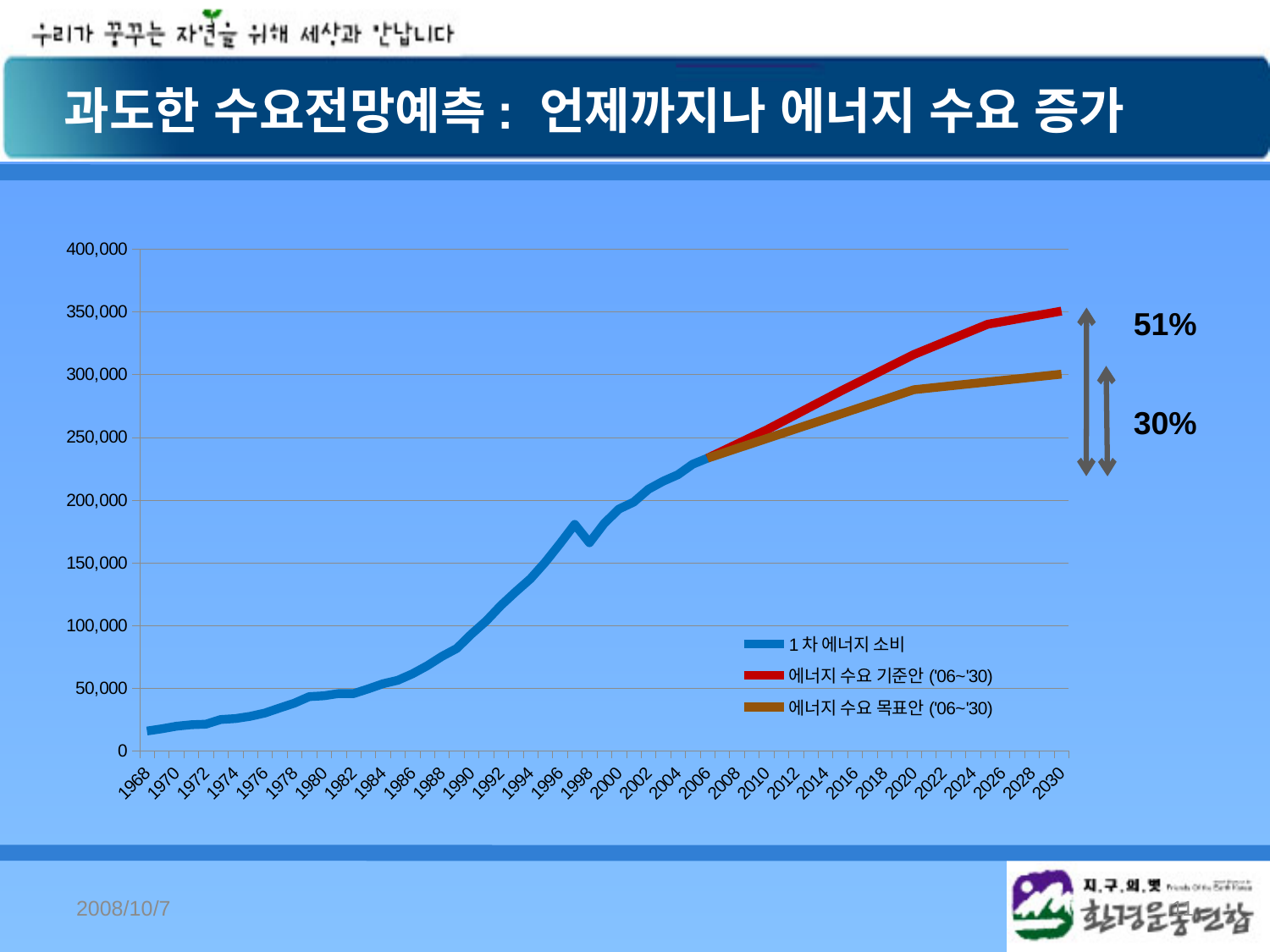

과도한 수요전망예측: 언제까지나 에너지 수요 증가

### Chart

| Category | 1차 에너지 소비 | 에너지 수요 기준안('06~'30) | 에너지 수요 목표안('06~'30) |
|---|---|---|---|
| 1968 | 15822.0 | None | None |
| 1969 | 17593.0 | None | None |
| 1970 | 19678.0 | None | None |
| 1971 | 20868.0 | None | None |
| 1972 | 21291.0 | None | None |
| 1973 | 25010.0 | None | None |
| 1974 | 25763.0 | None | None |
| 1975 | 27553.0 | None | None |
| 1976 | 30193.0 | None | None |
| 1977 | 34214.0 | None | None |
| 1978 | 38088.0 | None | None |
| 1979 | 43242.0 | None | None |
| 1980 | 43911.0 | None | None |
| 1981 | 45718.0 | None | None |
| 1982 | 45625.0 | None | None |
| 1983 | 49420.0 | None | None |
| 1984 | 53535.0 | None | None |
| 1985 | 56296.0 | None | None |
| 1986 | 61462.0 | None | None |
| 1987 | 67878.0 | None | None |
| 1988 | 75351.0 | None | None |
| 1989 | 81660.0 | None | None |
| 1990 | 93192.0 | None | None |
| 1991 | 103619.0 | None | None |
| 1992 | 116010.0 | None | None |
| 1993 | 126879.0 | None | None |
| 1994 | 137234.0 | None | None |
| 1995 | 150437.0 | None | None |
| 1996 | 165212.0 | None | None |
| 1997 | 180638.0 | None | None |
| 1998 | 165932.0 | None | None |
| 1999 | 181363.0 | None | None |
| 2000 | 192887.0 | None | None |
| 2001 | 198409.0 | None | None |
| 2002 | 208636.0 | None | None |
| 2003 | 215067.0 | None | None |
| 2004 | 220238.0 | None | None |
| 2005 | 228622.0 | None | None |
| 2006 | 233372.0 | 233372.0 | 233372.0 |
| 2007 | None | 239004.0 | 237274.0 |
| 2008 | None | 244636.0 | 241176.0 |
| 2009 | None | 250268.0 | 245078.0 |
| 2010 | None | 255900.0 | 248980.0 |
| 2011 | None | 262060.0 | 252882.0 |
| 2012 | None | 268220.0 | 256784.0 |
| 2013 | None | 274380.0 | 260686.0 |
| 2014 | None | 280540.0 | 264588.0 |
| 2015 | None | 286700.0 | 268490.0 |
| 2016 | None | 292580.0 | 272392.0 |
| 2017 | None | 298460.0 | 276294.0 |
| 2018 | None | 304340.0 | 280196.0 |
| 2019 | None | 310220.0 | 284098.0 |
| 2020 | None | 316100.0 | 288000.0 |
| 2021 | None | 320920.0 | 289240.0 |
| 2022 | None | 325740.0 | 290480.0 |
| 2023 | None | 330560.0 | 291720.0 |
| 2024 | None | 335380.0 | 292960.0 |
| 2025 | None | 340200.0 | 294200.0 |
| 2026 | None | 342300.0 | 295440.0 |
| 2027 | None | 344400.0 | 296680.0 |
| 2028 | None | 346500.0 | 297920.0 |
| 2029 | None | 348600.0 | 299160.0 |
| 2030 | None | 350700.0 | 300400.0 |
51%
30%
2008/10/7
11